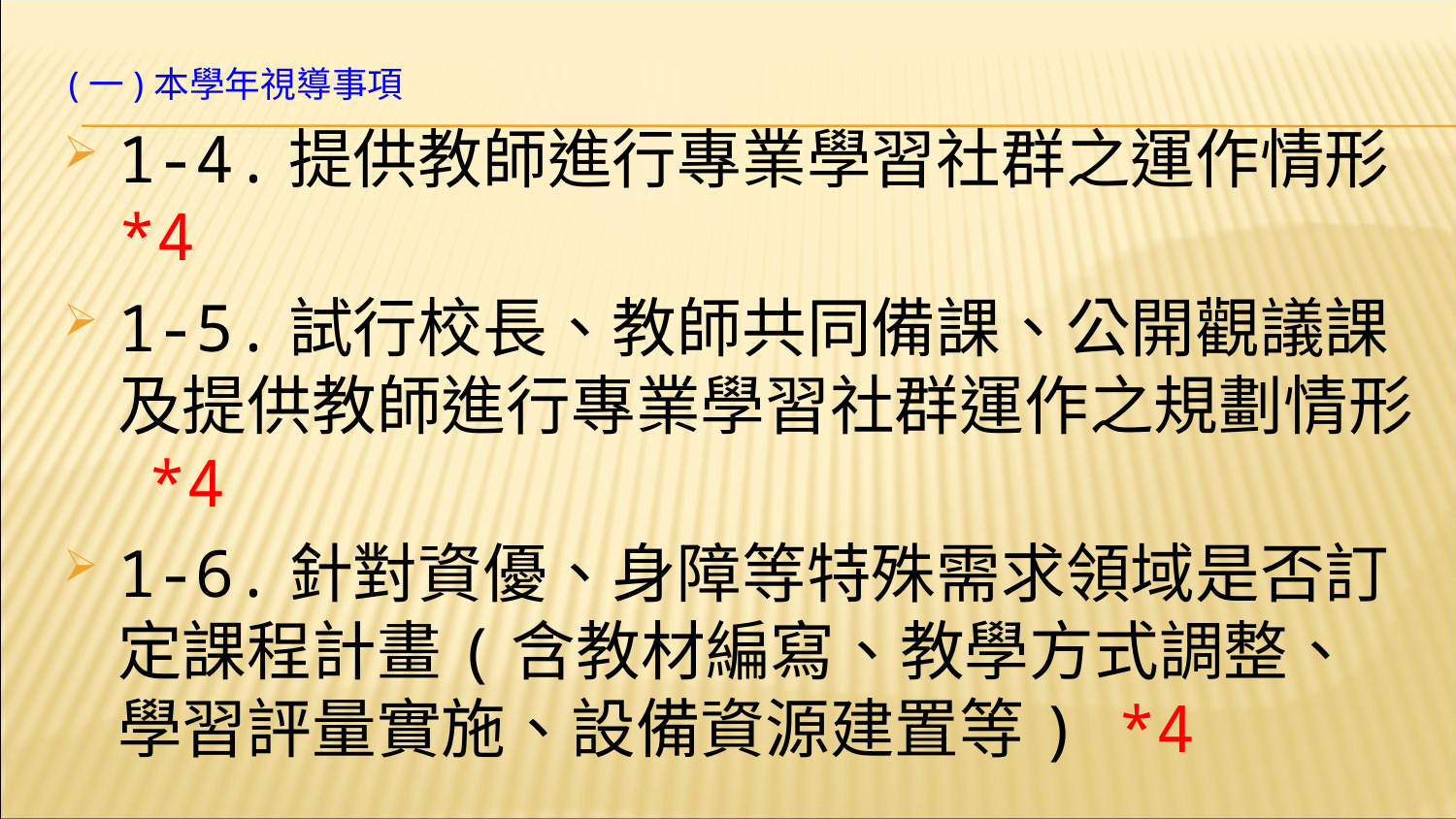

# (一)本學年視導事項
1-4.提供教師進行專業學習社群之運作情形 *4
1-5.試行校長、教師共同備課、公開觀議課及提供教師進行專業學習社群運作之規劃情形 *4
1-6.針對資優、身障等特殊需求領域是否訂定課程計畫(含教材編寫、教學方式調整、學習評量實施、設備資源建置等) *4